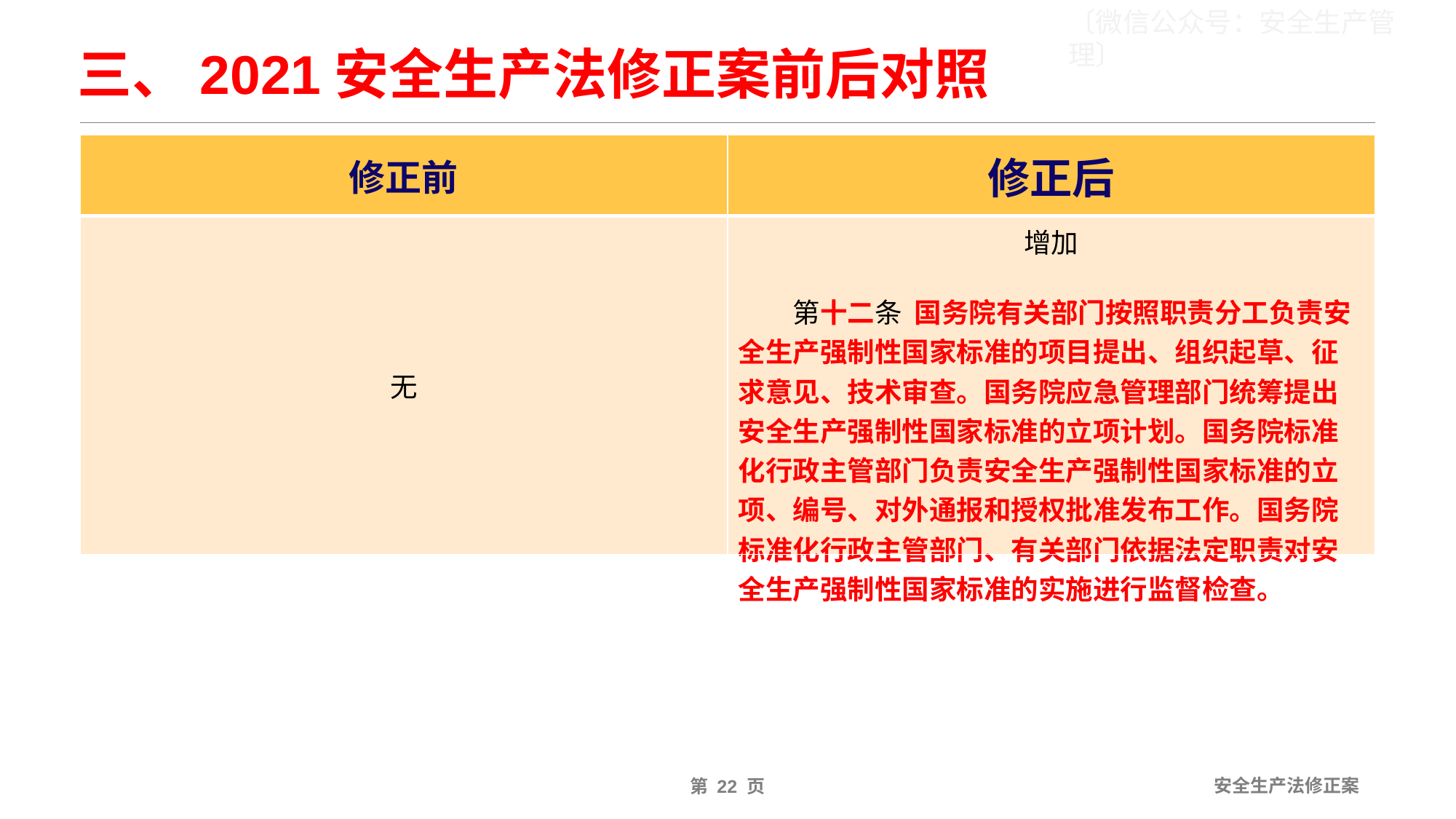

三、2021安全生产法修正案前后对照
| 修正前 | 修正后 |
| --- | --- |
| 无 | 增加 第十二条 国务院有关部门按照职责分工负责安全生产强制性国家标准的项目提出、组织起草、征求意见、技术审查。国务院应急管理部门统筹提出安全生产强制性国家标准的立项计划。国务院标准化行政主管部门负责安全生产强制性国家标准的立项、编号、对外通报和授权批准发布工作。国务院标准化行政主管部门、有关部门依据法定职责对安全生产强制性国家标准的实施进行监督检查。 |